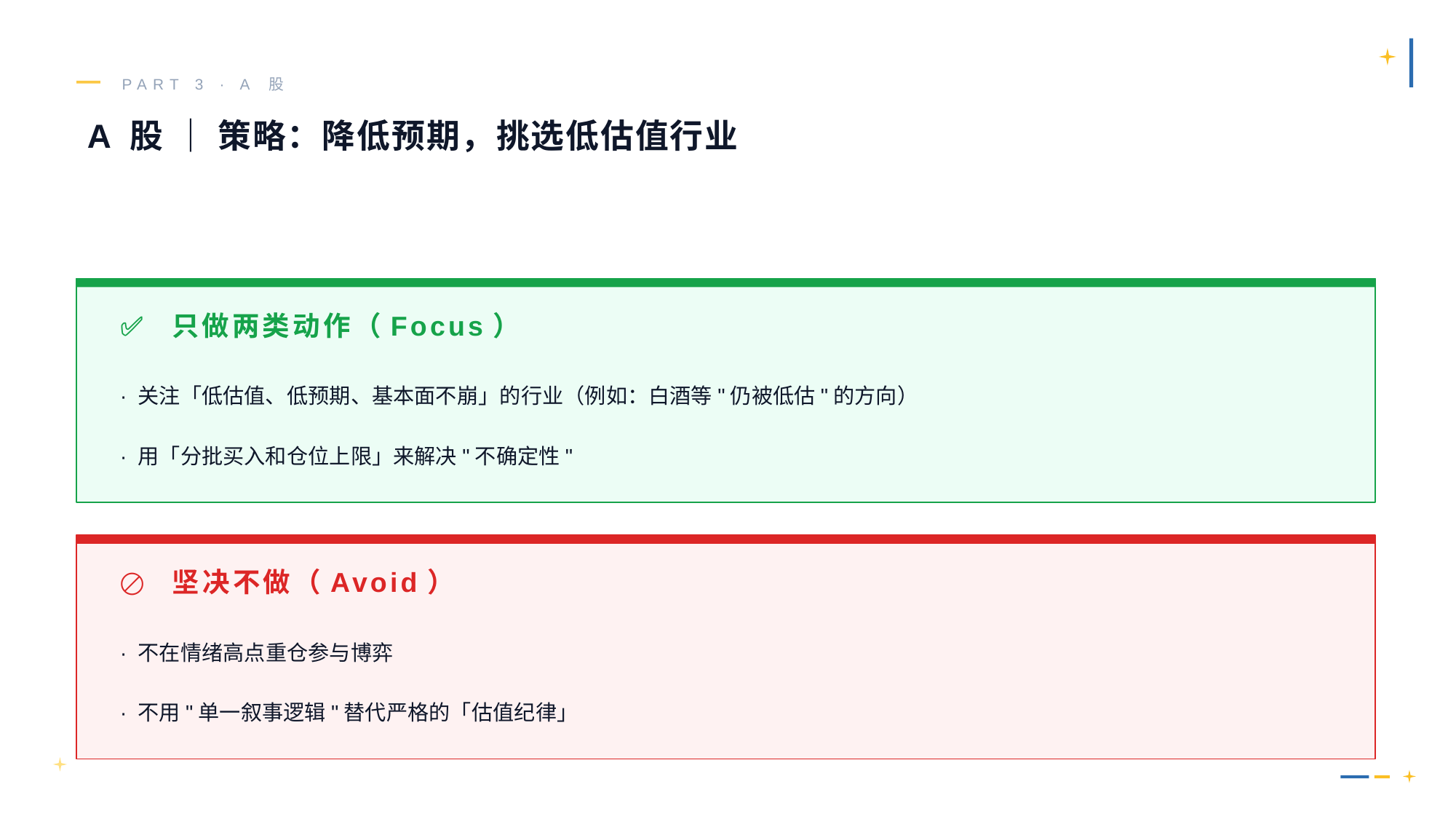

PART 3 · A 股

A 股 ｜ 策略：降低预期，挑选低估值行业

✅  只做两类动作（Focus）
· 关注「低估值、低预期、基本面不崩」的行业（例如：白酒等"仍被低估"的方向）
· 用「分批买入和仓位上限」来解决"不确定性"

🚫  坚决不做（Avoid）
· 不在情绪高点重仓参与博弈
· 不用"单一叙事逻辑"替代严格的「估值纪律」